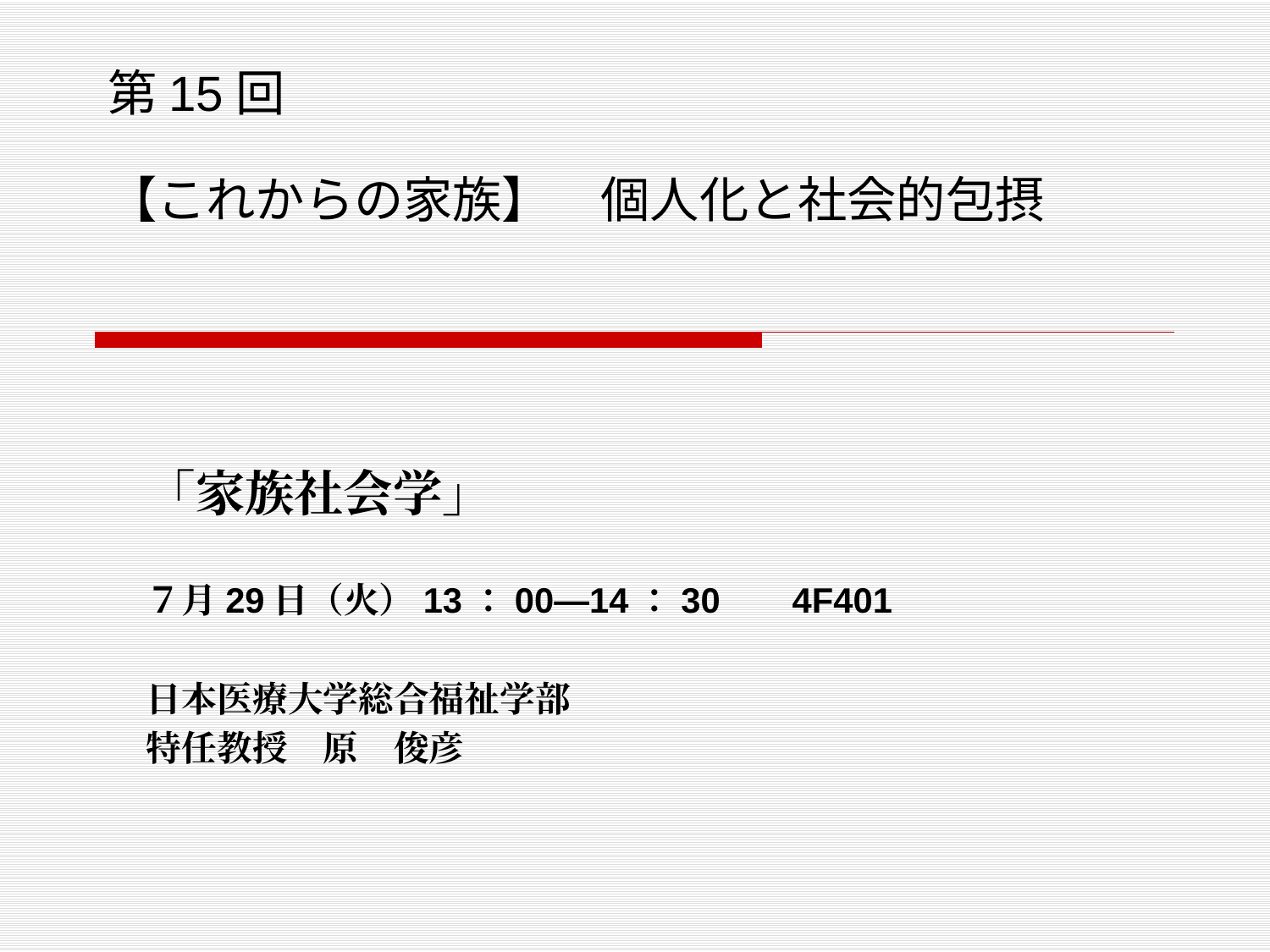

# 第15回　 【これからの家族】　個人化と社会的包摂
「家族社会学」

７月29日（火）13：00―14：30  　4F401

日本医療大学総合福祉学部
特任教授　原　俊彦